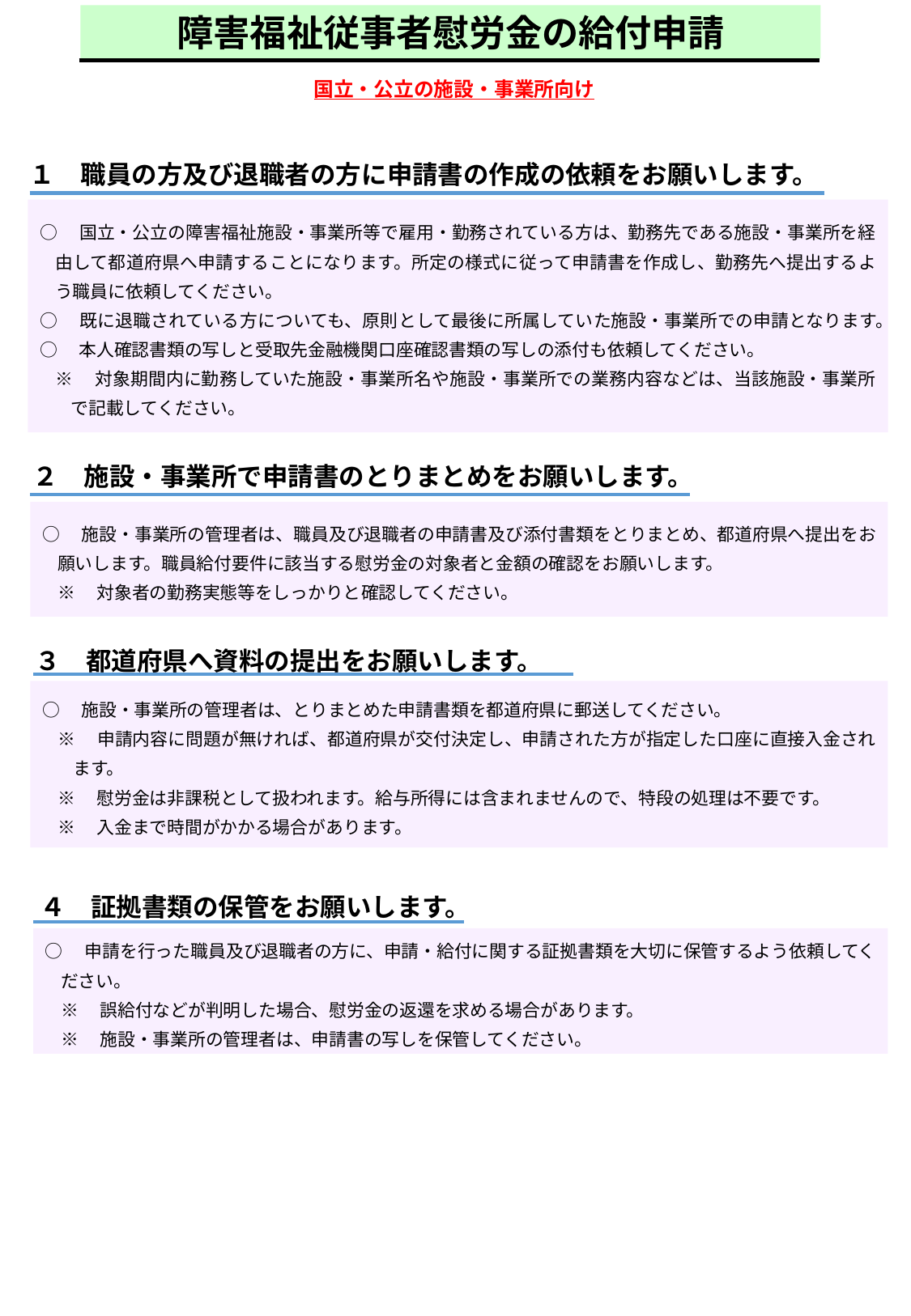

障害福祉従事者慰労金の給付申請
県アレンジ用
国立・公立の施設・事業所向け
１　職員の方及び退職者の方に申請書の作成の依頼をお願いします。
○　国立・公立の障害福祉施設・事業所等で雇用・勤務されている方は、勤務先である施設・事業所を経由して都道府県へ申請することになります。所定の様式に従って申請書を作成し、勤務先へ提出するよう職員に依頼してください。
○　既に退職されている方についても、原則として最後に所属していた施設・事業所での申請となります。
○　本人確認書類の写しと受取先金融機関口座確認書類の写しの添付も依頼してください。
※　対象期間内に勤務していた施設・事業所名や施設・事業所での業務内容などは、当該施設・事業所で記載してください。
２　施設・事業所で申請書のとりまとめをお願いします。
○　施設・事業所の管理者は、職員及び退職者の申請書及び添付書類をとりまとめ、都道府県へ提出をお願いします。職員給付要件に該当する慰労金の対象者と金額の確認をお願いします。
※　対象者の勤務実態等をしっかりと確認してください。
３　都道府県へ資料の提出をお願いします。
○　施設・事業所の管理者は、とりまとめた申請書類を都道府県に郵送してください。
※　申請内容に問題が無ければ、都道府県が交付決定し、申請された方が指定した口座に直接入金されます。
※　慰労金は非課税として扱われます。給与所得には含まれませんので、特段の処理は不要です。
※　入金まで時間がかかる場合があります。
４　証拠書類の保管をお願いします。
○　申請を行った職員及び退職者の方に、申請・給付に関する証拠書類を大切に保管するよう依頼してください。
※　誤給付などが判明した場合、慰労金の返還を求める場合があります。
※　施設・事業所の管理者は、申請書の写しを保管してください。